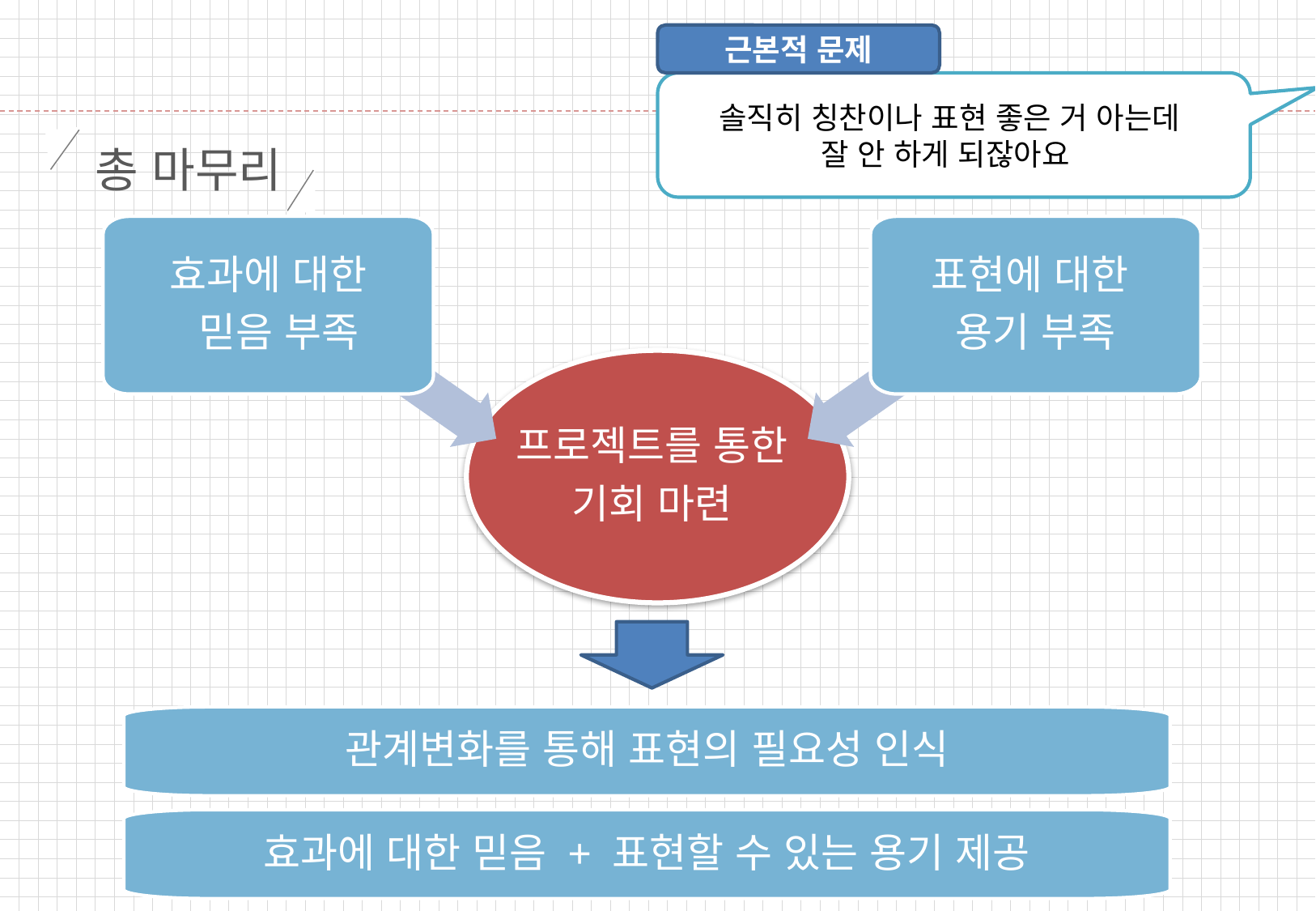

근본적 문제
솔직히 칭찬이나 표현 좋은 거 아는데
잘 안 하게 되잖아요

  총 마무리

효과에 대한
 믿음 부족
표현에 대한
용기 부족

프로젝트를 통한
기회 마련

관계변화를 통해 표현의 필요성 인식
효과에 대한 믿음 + 표현할 수 있는 용기 제공